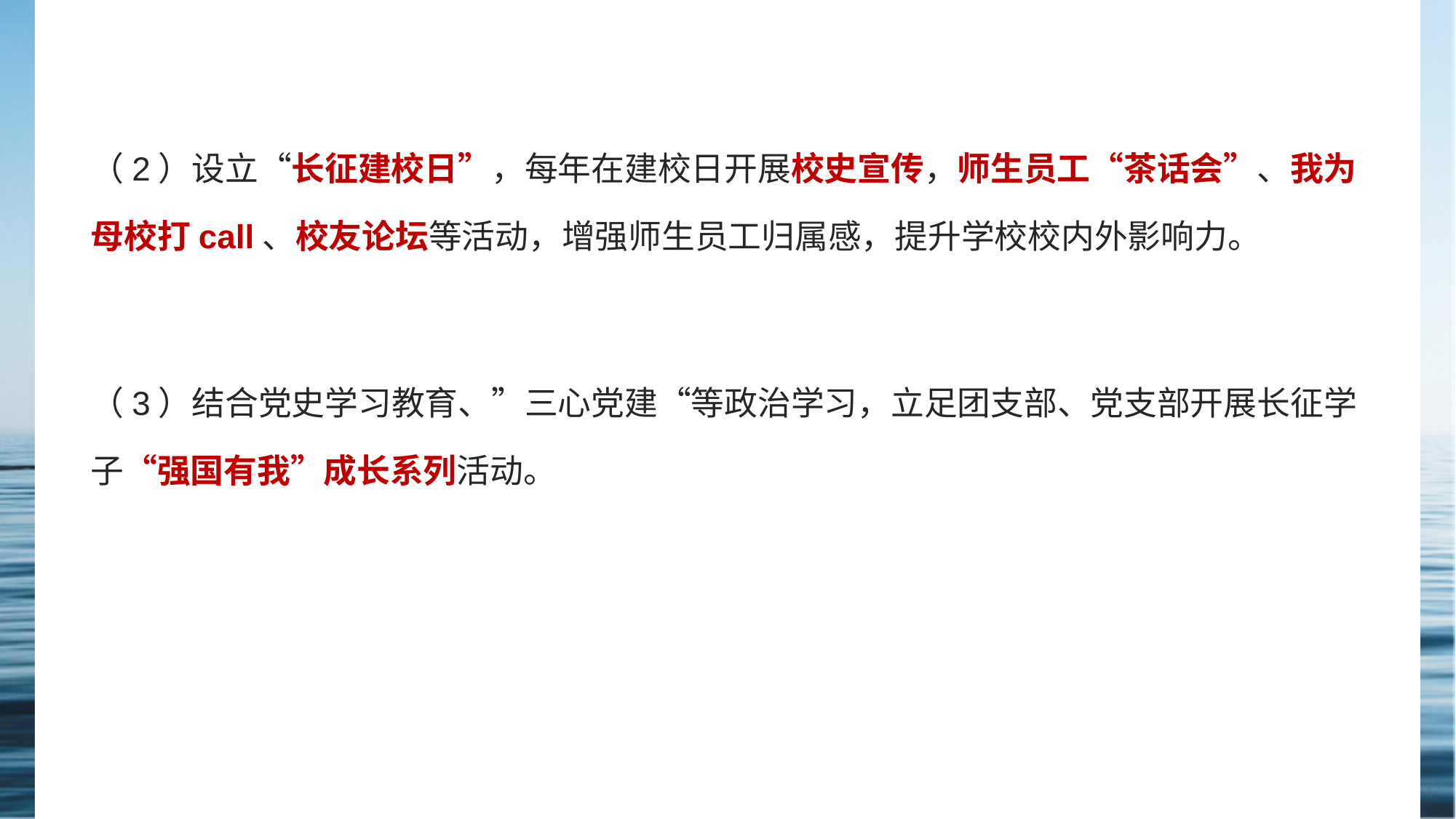

（2）设立“长征建校日”，每年在建校日开展校史宣传，师生员工“茶话会”、我为母校打call、校友论坛等活动，增强师生员工归属感，提升学校校内外影响力。

（3）结合党史学习教育、”三心党建“等政治学习，立足团支部、党支部开展长征学子“强国有我”成长系列活动。